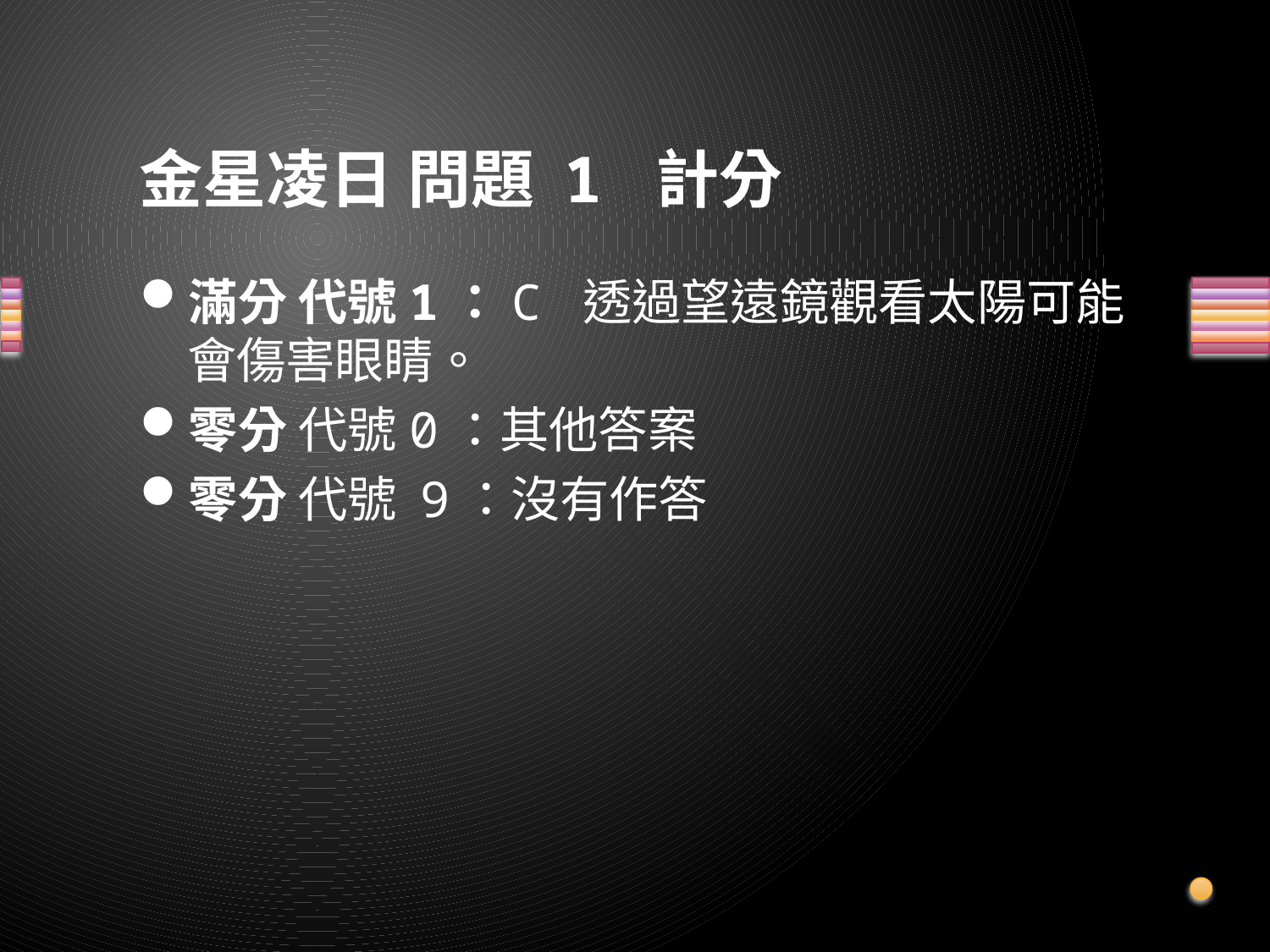

# 金星凌日 問題 1 計分
滿分 代號1：C 透過望遠鏡觀看太陽可能會傷害眼睛。
零分 代號0：其他答案
零分 代號 9：沒有作答